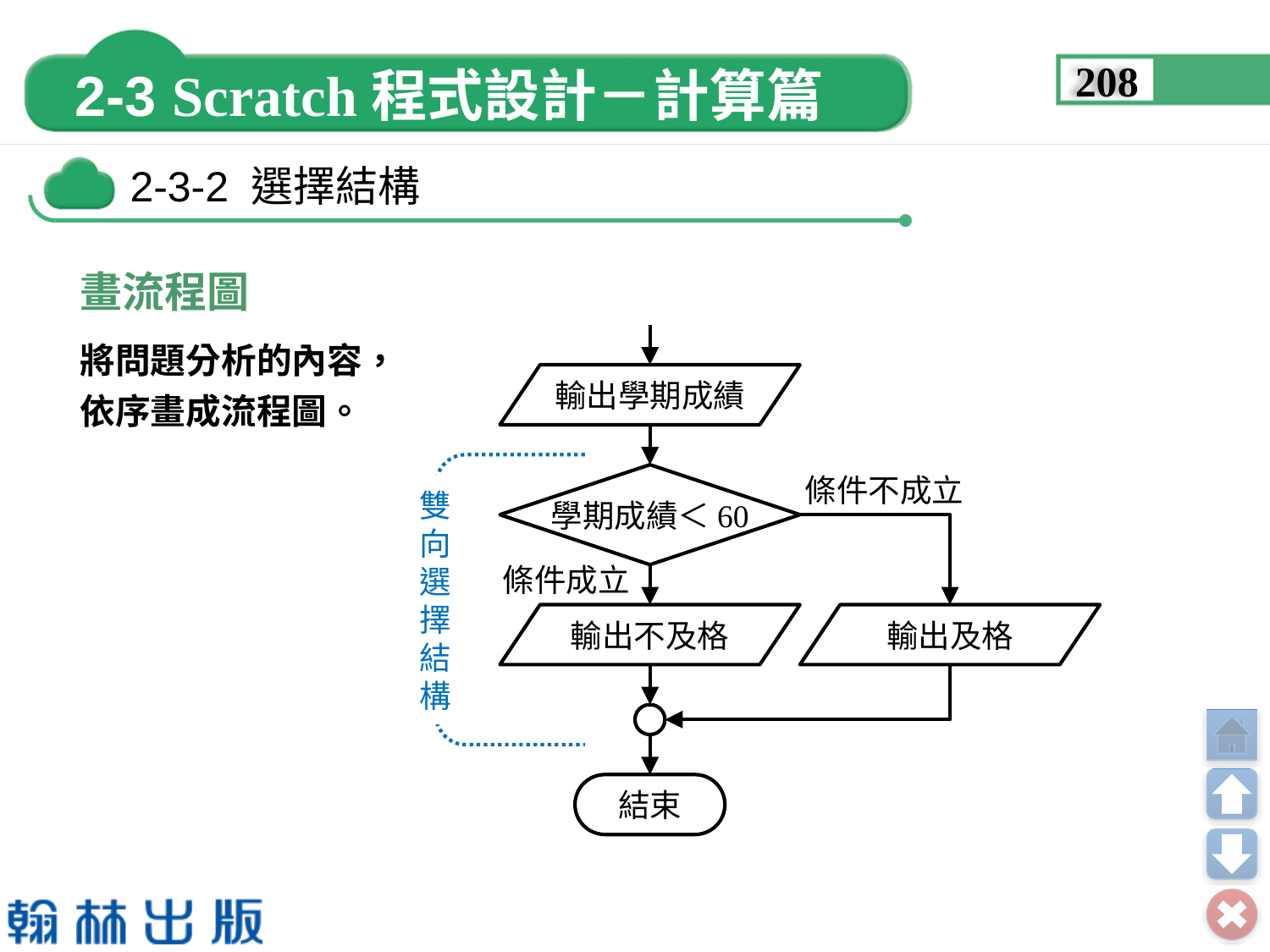

208
畫流程圖
將問題分析的內容，
依序畫成流程圖。
輸出學期成績

學期成績＜60

輸出不及格
輸出及格

結束

條件不成立
雙
向
選
擇
結
構
條件成立